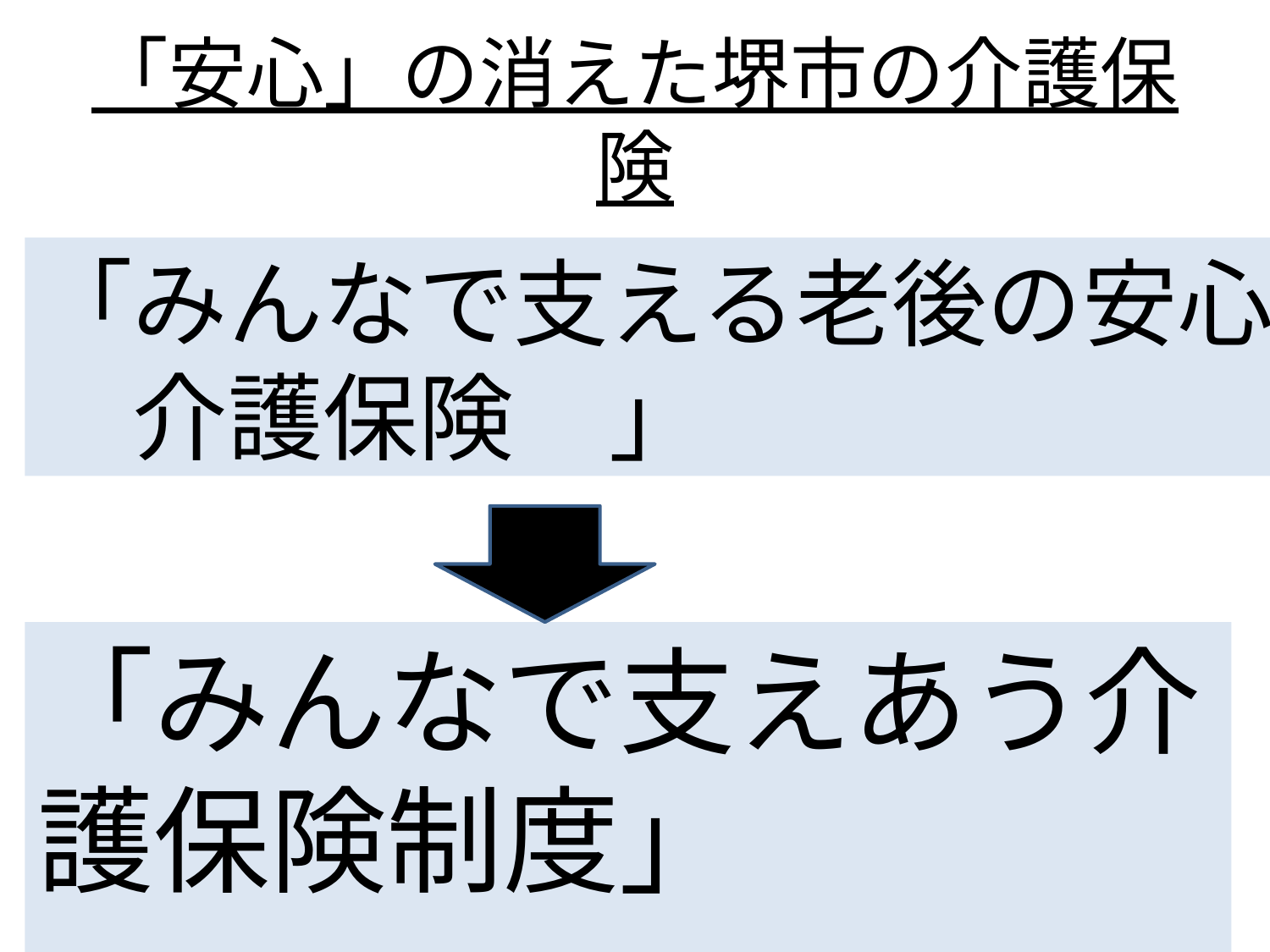

# 「安心」の消えた堺市の介護保険
「みんなで支える老後の安心　介護保険　」

「みんなで支えあう介護保険制度」